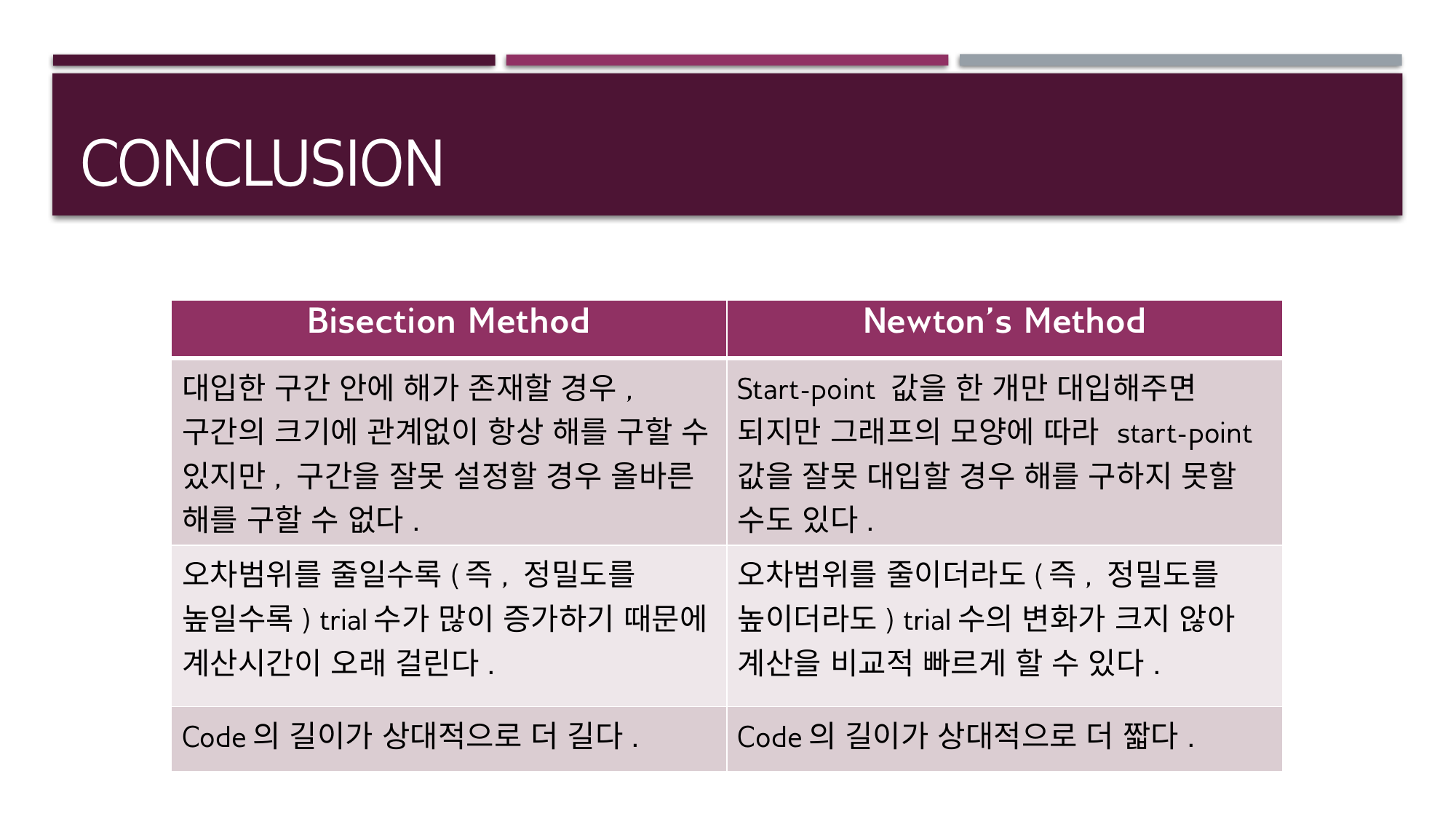

# conclusion
| Bisection Method | Newton’s Method |
| --- | --- |
| 대입한 구간 안에 해가 존재할 경우, 구간의 크기에 관계없이 항상 해를 구할 수 있지만, 구간을 잘못 설정할 경우 올바른 해를 구할 수 없다. | Start-point 값을 한 개만 대입해주면 되지만 그래프의 모양에 따라 start-point값을 잘못 대입할 경우 해를 구하지 못할 수도 있다. |
| 오차범위를 줄일수록(즉, 정밀도를 높일수록) trial수가 많이 증가하기 때문에 계산시간이 오래 걸린다. | 오차범위를 줄이더라도(즉, 정밀도를 높이더라도) trial수의 변화가 크지 않아 계산을 비교적 빠르게 할 수 있다. |
| Code의 길이가 상대적으로 더 길다. | Code의 길이가 상대적으로 더 짧다. |